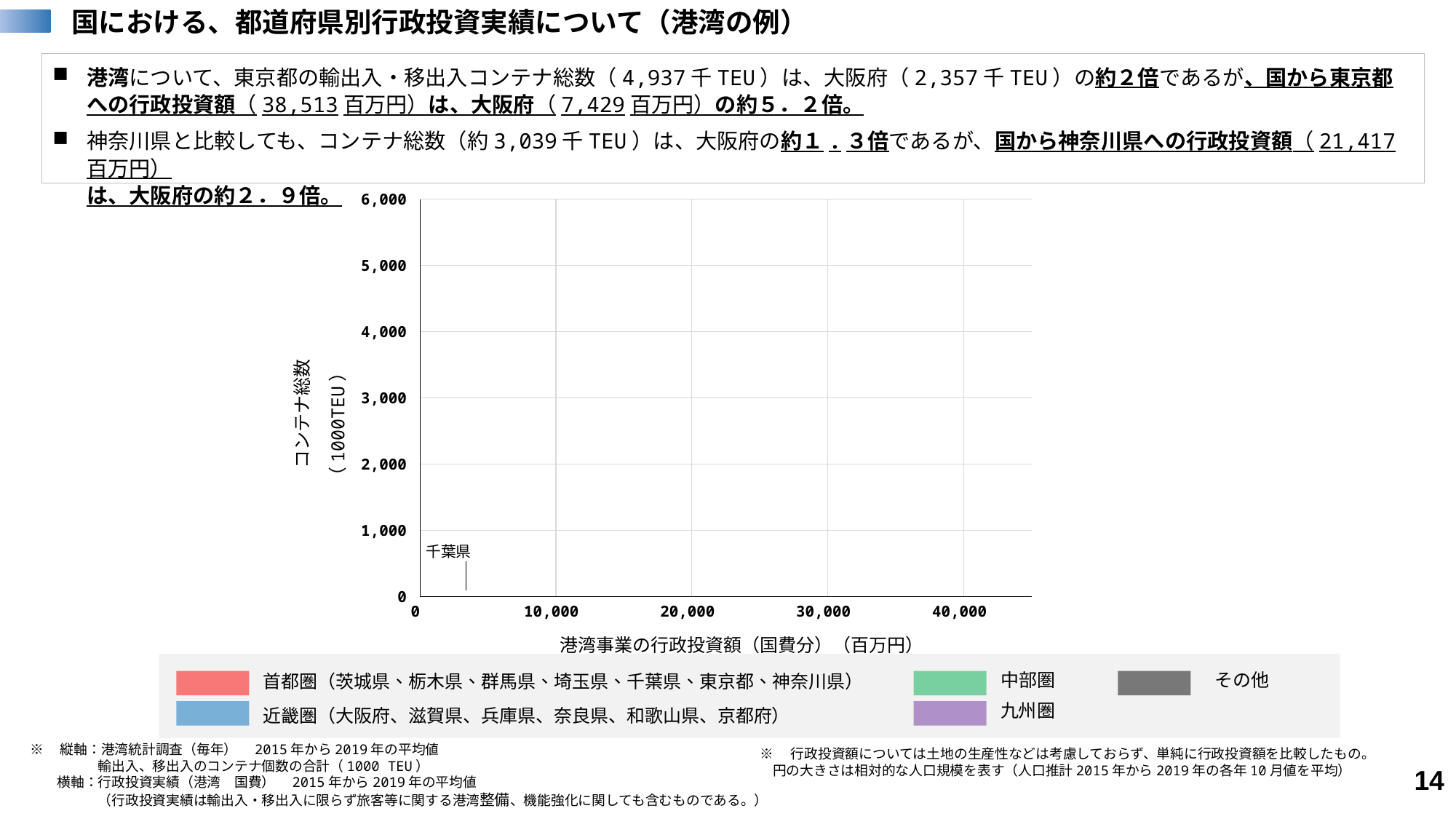

# 国における、都道府県別行政投資実績について（港湾の例）
港湾について、東京都の輸出入・移出入コンテナ総数（4,937千TEU）は、大阪府（2,357千TEU）の約２倍であるが、国から東京都への行政投資額（38,513百万円）は、大阪府（7,429百万円）の約５．２倍。
神奈川県と比較しても、コンテナ総数（約3,039千TEU）は、大阪府の約１.３倍であるが、国から神奈川県への行政投資額（21,417百万円）
は、大阪府の約２．９倍。

### Chart

| Category |  |  |  |  |  |  |
|---|---|---|---|---|---|---|
コンテナ総数
（1000TEU）
港湾事業の行政投資額（国費分）（百万円）

中部圏
その他
首都圏（茨城県、栃木県、群馬県、埼玉県、千葉県、東京都、神奈川県）

九州圏
近畿圏（大阪府、滋賀県、兵庫県、奈良県、和歌山県、京都府）

※　縦軸：港湾統計調査（毎年）　2015年から2019年の平均値
　　　　　輸出入、移出入のコンテナ個数の合計（1000 TEU）
　　横軸：行政投資実績（港湾　国費）　2015年から2019年の平均値
　　　　　（行政投資実績は輸出入・移出入に限らず旅客等に関する港湾整備、機能強化に関しても含むものである。）
※　行政投資額については土地の生産性などは考慮しておらず、単純に行政投資額を比較したもの。
    円の大きさは相対的な人口規模を表す（人口推計2015年から2019年の各年10月値を平均）
14